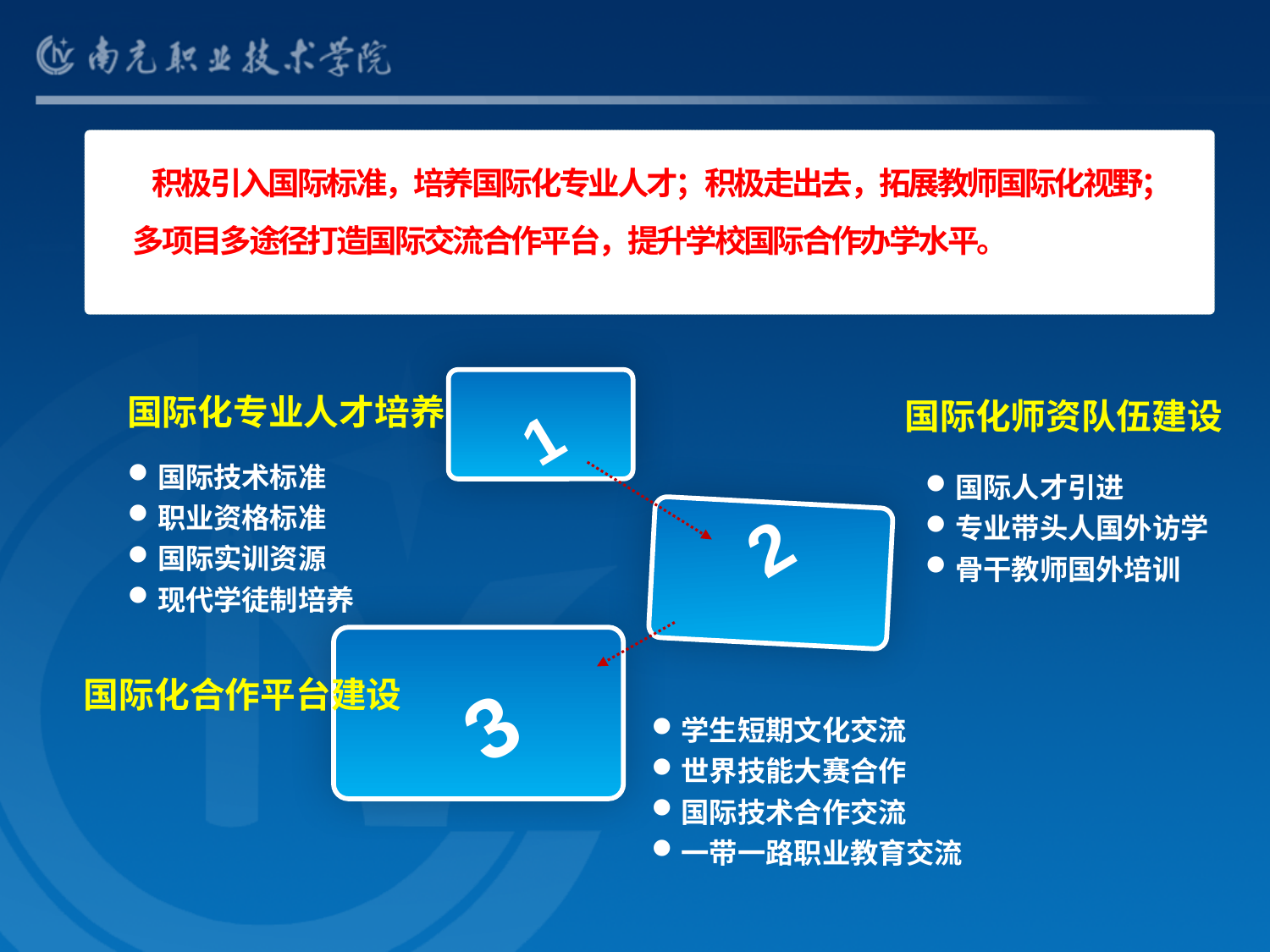

积极引入国际标准，培养国际化专业人才；积极走出去，拓展教师国际化视野；多项目多途径打造国际交流合作平台，提升学校国际合作办学水平。

国际化专业人才培养
1
国际化师资队伍建设
国际技术标准
职业资格标准
国际实训资源
现代学徒制培养
国际人才引进
专业带头人国外访学
骨干教师国外培训
2

3
国际化合作平台建设
学生短期文化交流
世界技能大赛合作
国际技术合作交流
一带一路职业教育交流